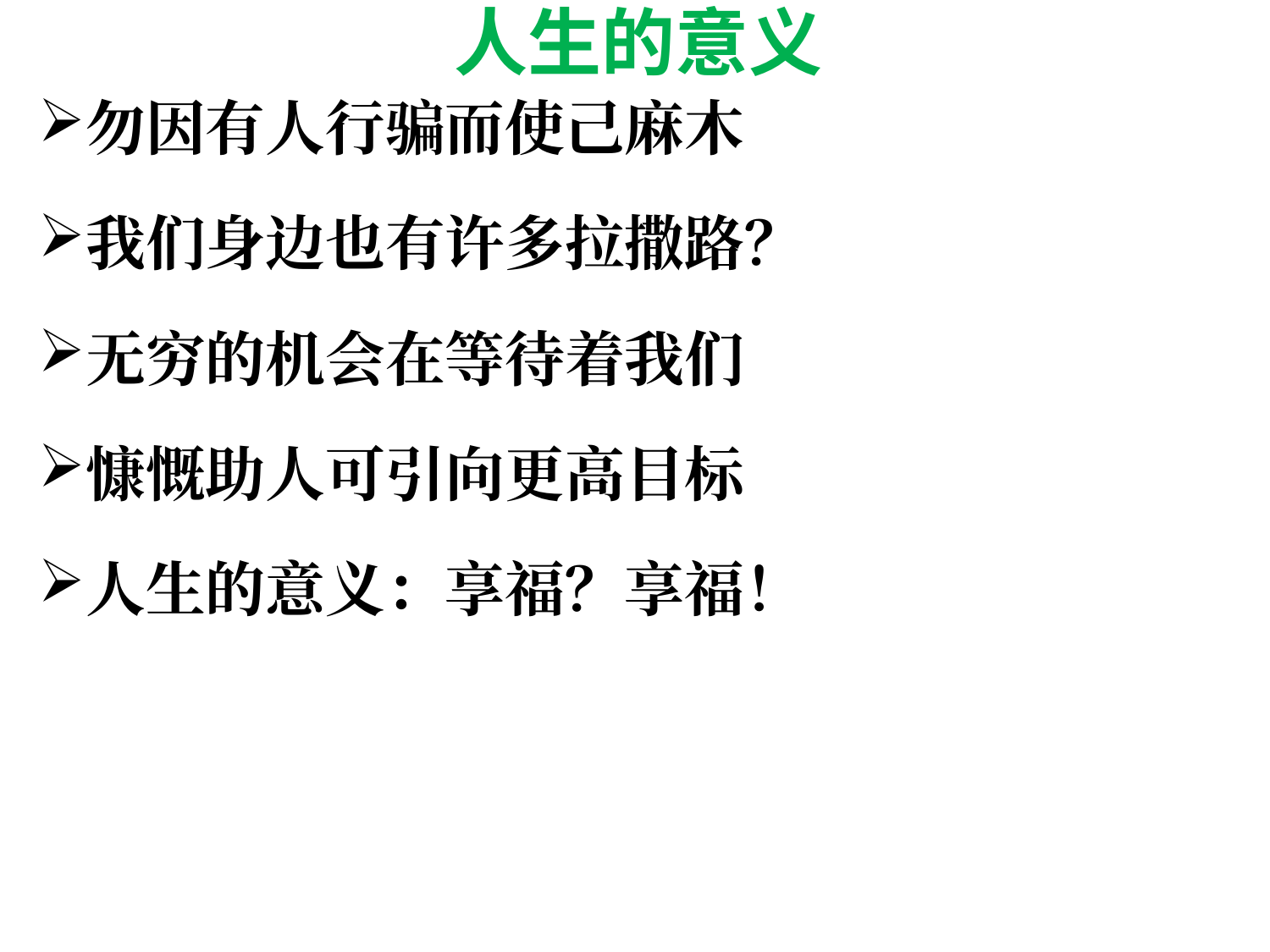

# 人生的意义
勿因有人行骗而使己麻木

我们身边也有许多拉撒路？

无穷的机会在等待着我们

慷慨助人可引向更高目标

人生的意义：享福？享福！